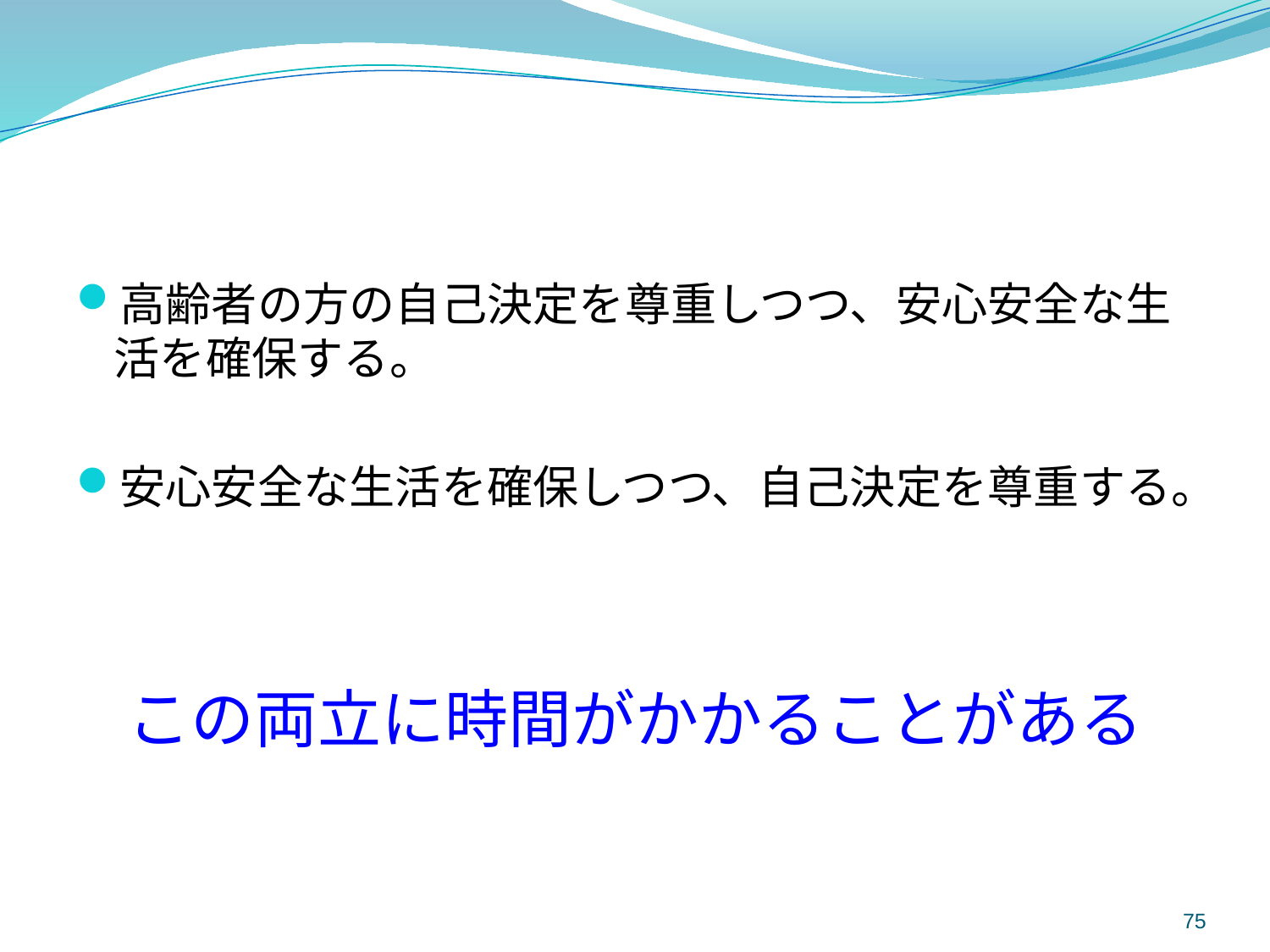

高齢者の方の自己決定を尊重しつつ、安心安全な生活を確保する。

安心安全な生活を確保しつつ、自己決定を尊重する。

この両立に時間がかかることがある
75